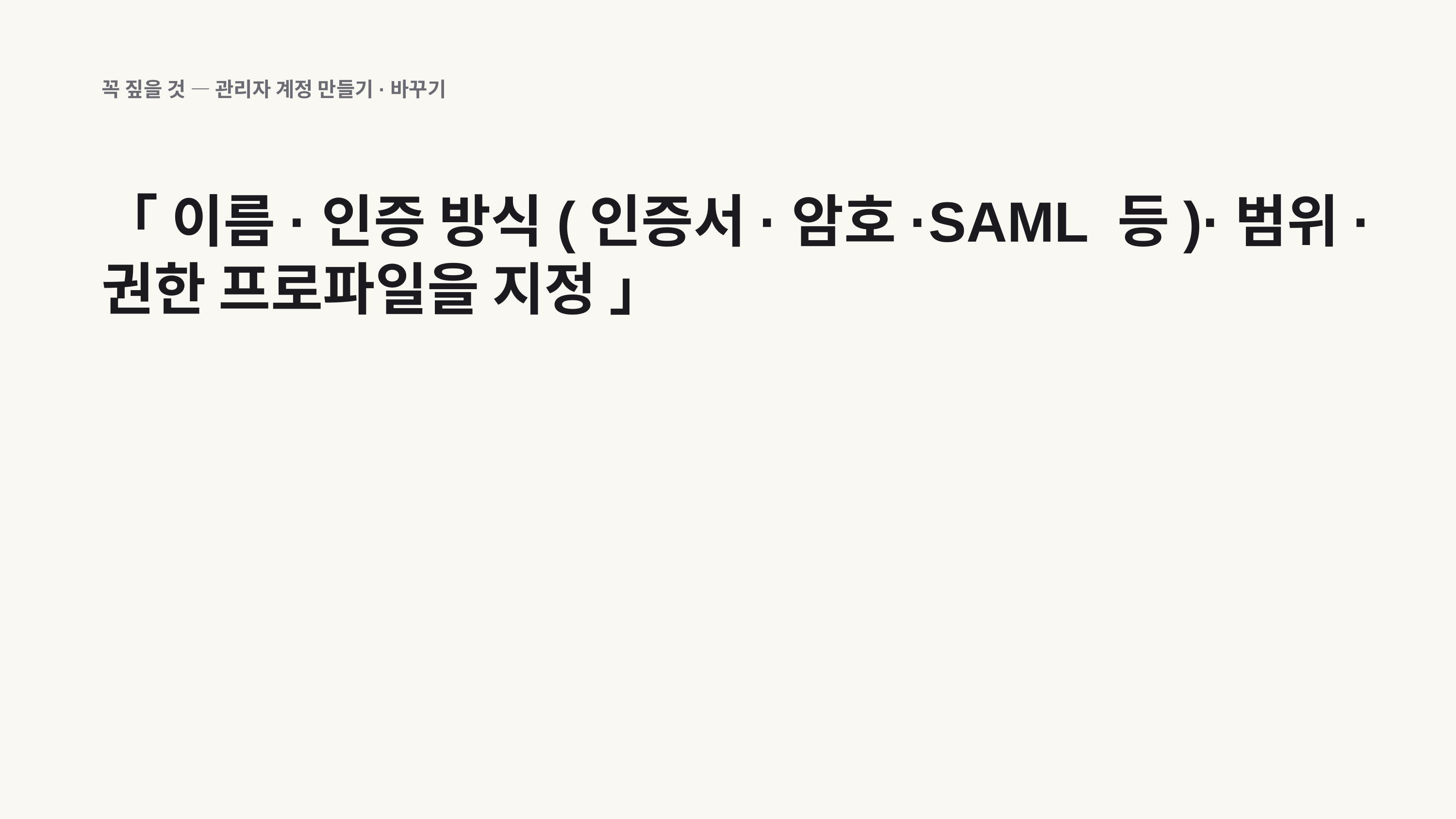

꼭 짚을 것 — 관리자 계정 만들기·바꾸기
「 이름·인증 방식(인증서·암호·SAML 등)·범위·권한 프로파일을 지정 」